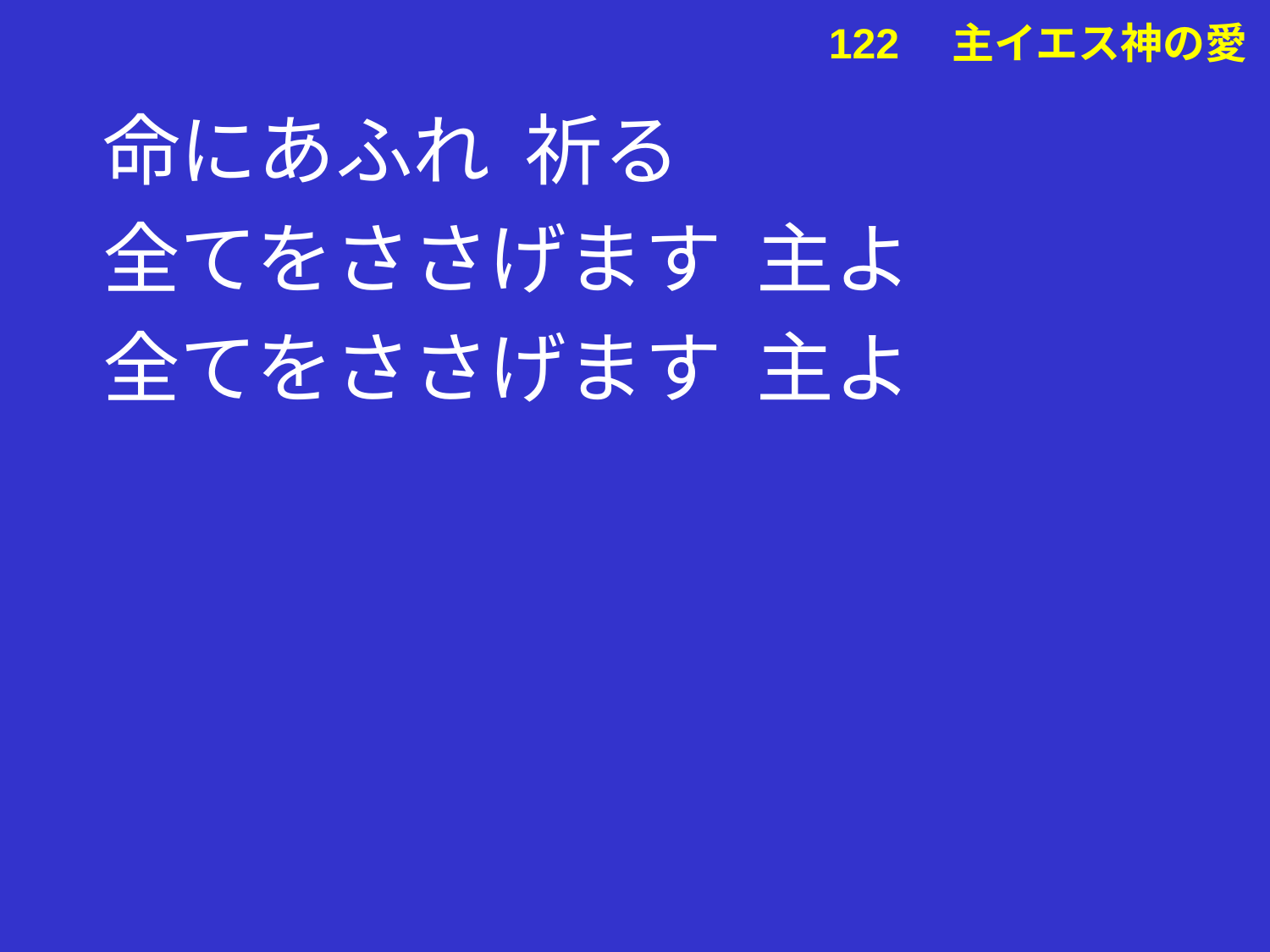

命にあふれ  祈る
全てをささげます  主よ
全てをささげます  主よ
# 122　主イエス神の愛